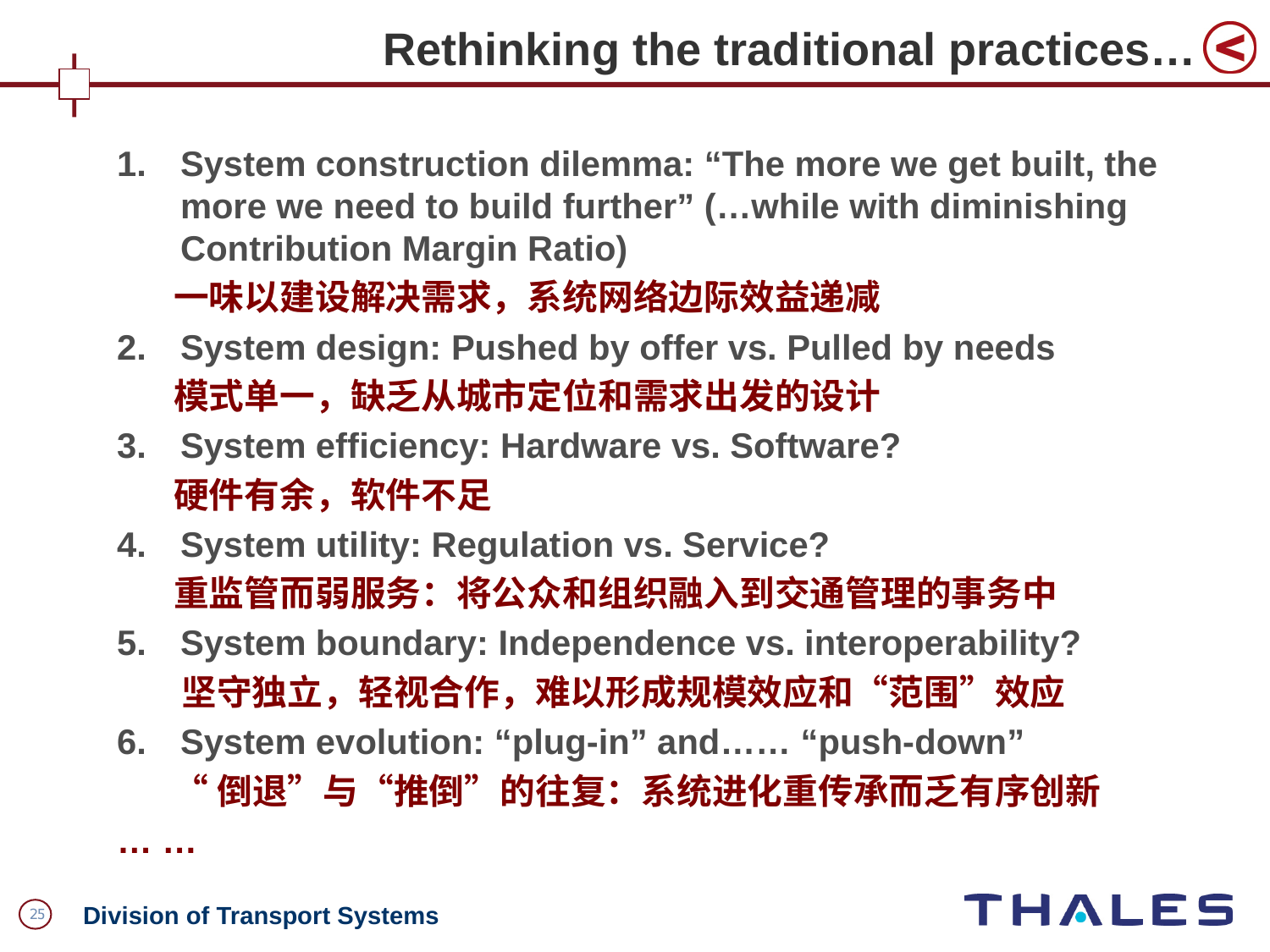

Rethinking the traditional practices…
System construction dilemma: “The more we get built, the more we need to build further” (…while with diminishing Contribution Margin Ratio)
      一味以建设解决需求，系统网络边际效益递减
System design: Pushed by offer vs. Pulled by needs
      模式单一，缺乏从城市定位和需求出发的设计
System efficiency: Hardware vs. Software?
      硬件有余，软件不足
System utility: Regulation vs. Service?
      重监管而弱服务：将公众和组织融入到交通管理的事务中
System boundary: Independence vs. interoperability?
       坚守独立，轻视合作，难以形成规模效应和“范围”效应
System evolution: “plug-in” and…… “push-down”
       “倒退”与“推倒”的往复：系统进化重传承而乏有序创新
… …